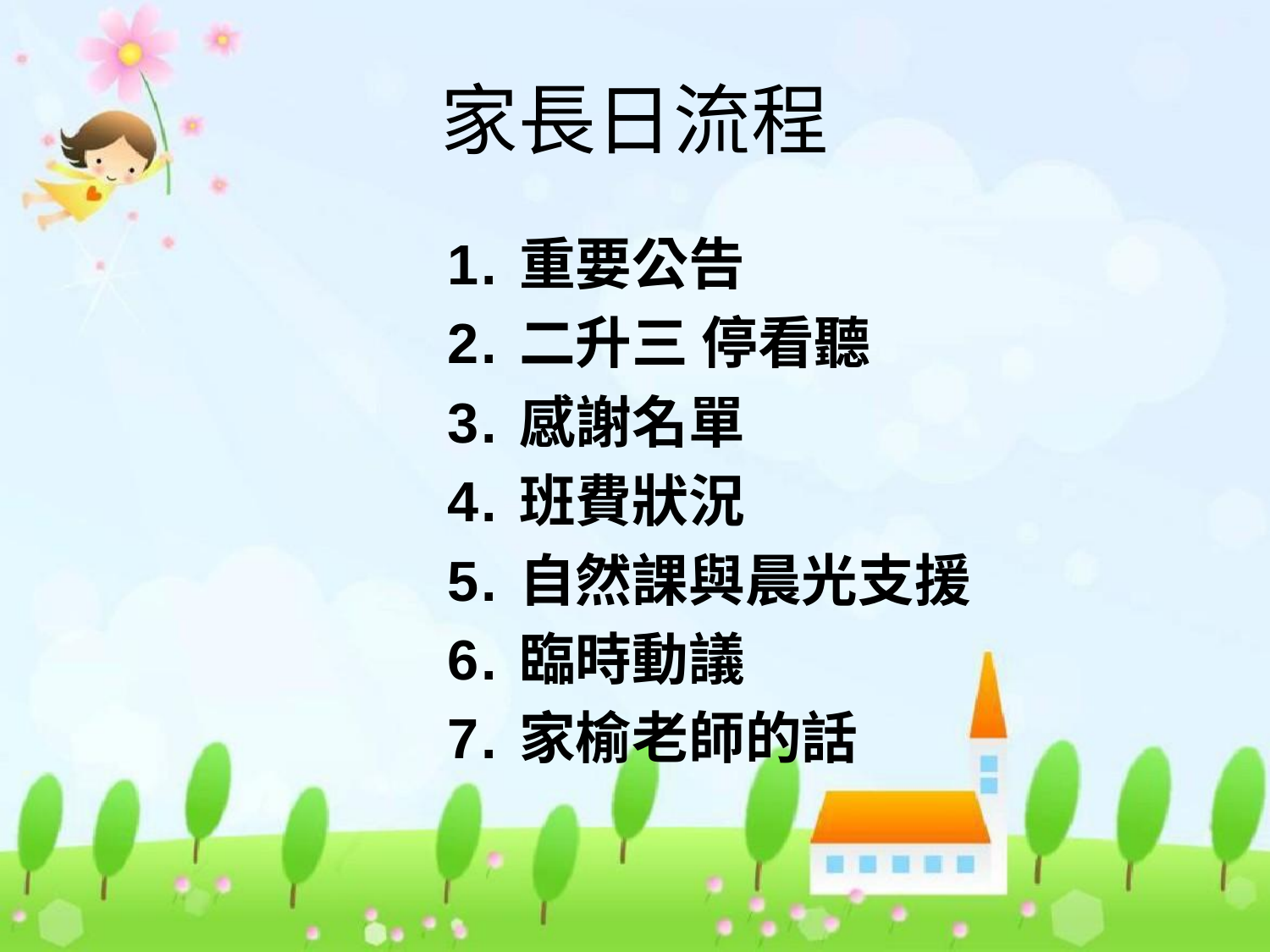

# 家長日流程
重要公告
二升三 停看聽
感謝名單
班費狀況
自然課與晨光支援
臨時動議
家榆老師的話